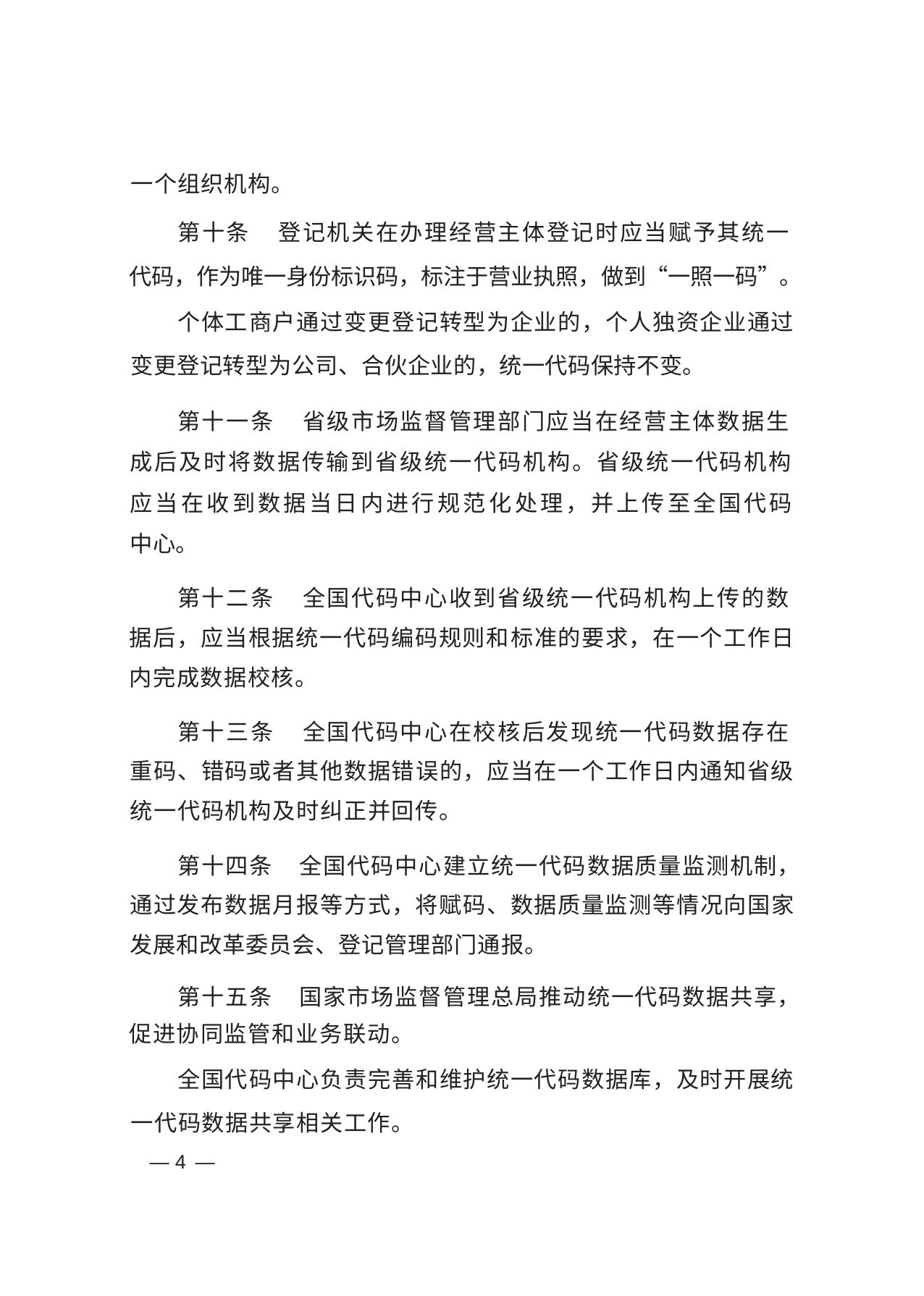

一个组织机构。
第十条    登记机关在办理经营主体登记时应当赋予其统一代码，作为唯一身份标识码，标注于营业执照，做到“一照一码”。
个体工商户通过变更登记转型为企业的，个人独资企业通过变更登记转型为公司、合伙企业的，统一代码保持不变。
第十一条    省级市场监督管理部门应当在经营主体数据生成后及时将数据传输到省级统一代码机构。省级统一代码机构应当在收到数据当日内进行规范化处理，并上传至全国代码中心。
第十二条    全国代码中心收到省级统一代码机构上传的数据后，应当根据统一代码编码规则和标准的要求，在一个工作日内完成数据校核。
第十三条    全国代码中心在校核后发现统一代码数据存在重码、错码或者其他数据错误的，应当在一个工作日内通知省级统一代码机构及时纠正并回传。
第十四条    全国代码中心建立统一代码数据质量监测机制，通过发布数据月报等方式，将赋码、数据质量监测等情况向国家发展和改革委员会、登记管理部门通报。
第十五条    国家市场监督管理总局推动统一代码数据共享，促进协同监管和业务联动。
全国代码中心负责完善和维护统一代码数据库，及时开展统一代码数据共享相关工作。

— 4 —